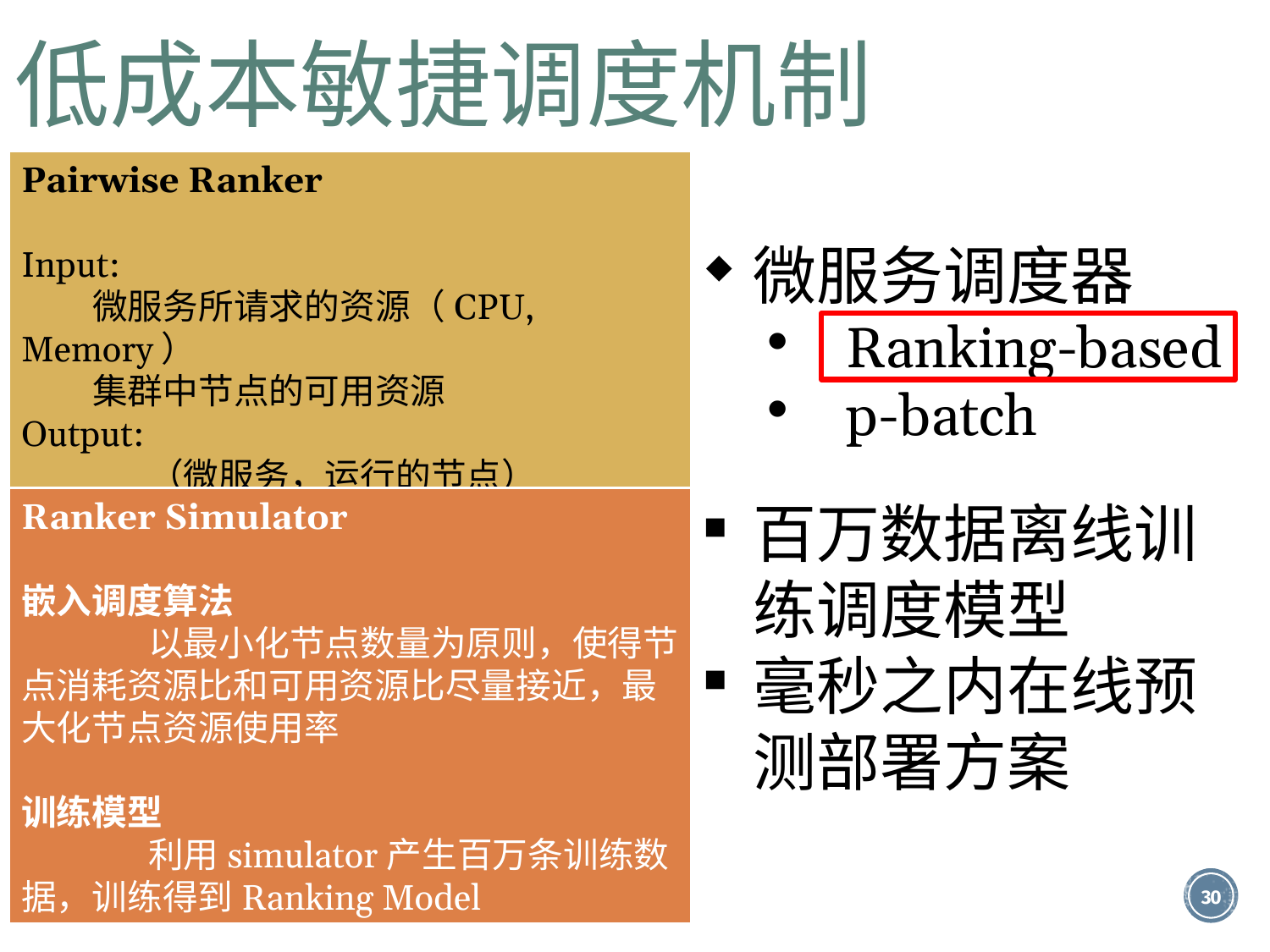

低成本敏捷调度机制
Pairwise Ranker

Input:
        微服务所请求的资源（CPU, Memory）
        集群中节点的可用资源
Output:
 	（微服务，运行的节点）
微服务调度器
Ranking-based
p-batch

Ranker Simulator

嵌入调度算法
	以最小化节点数量为原则，使得节点消耗资源比和可用资源比尽量接近，最大化节点资源使用率

训练模型
	利用simulator产生百万条训练数据，训练得到Ranking Model
百万数据离线训练调度模型
毫秒之内在线预测部署方案
30